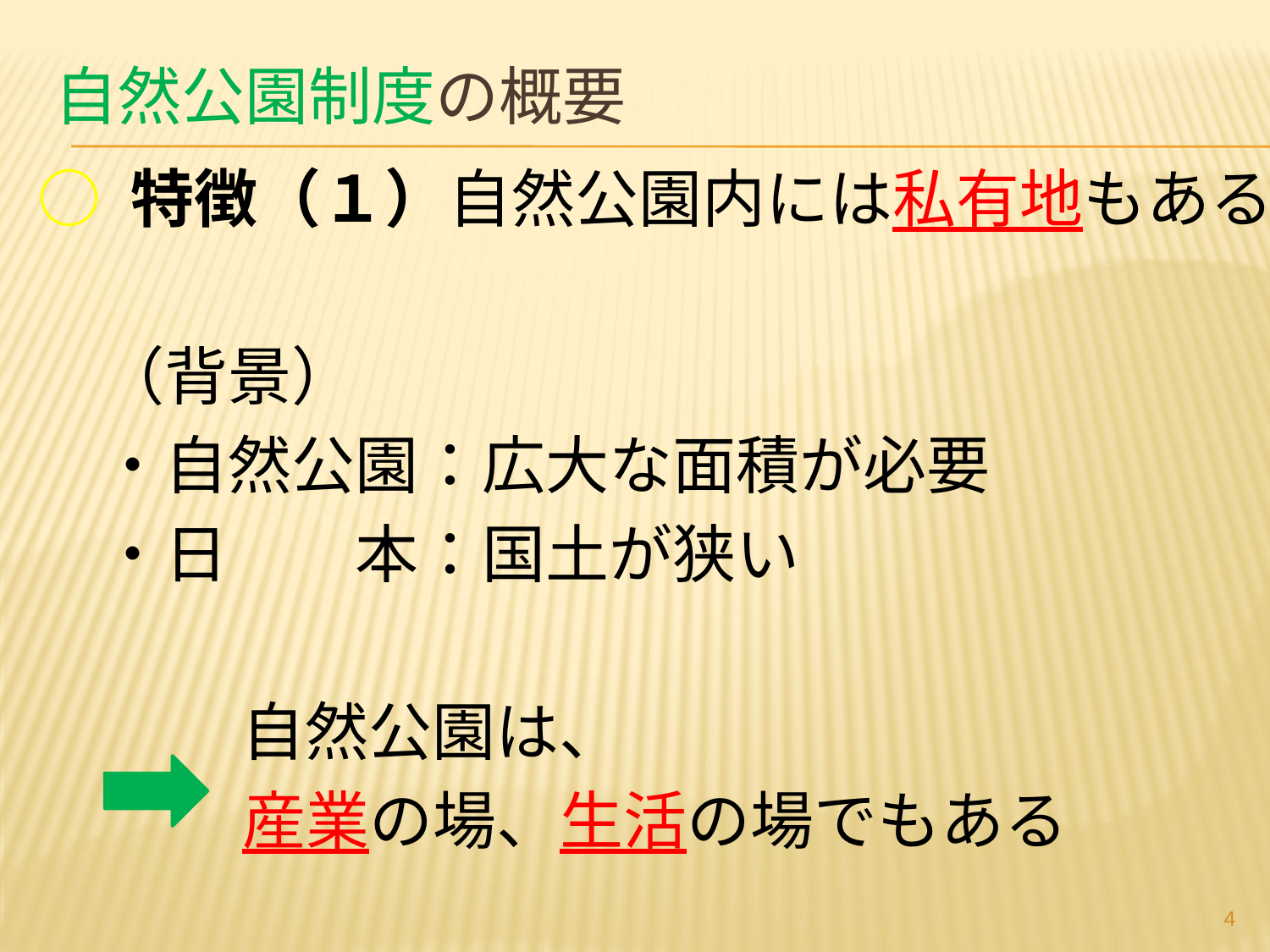

# 自然公園制度の概要
○ 特徴（１）自然公園内には私有地もある

　（背景）
　・自然公園：広大な面積が必要
　・日　　本：国土が狭い

　　 　自然公園は、
　　 　産業の場、生活の場でもある

4